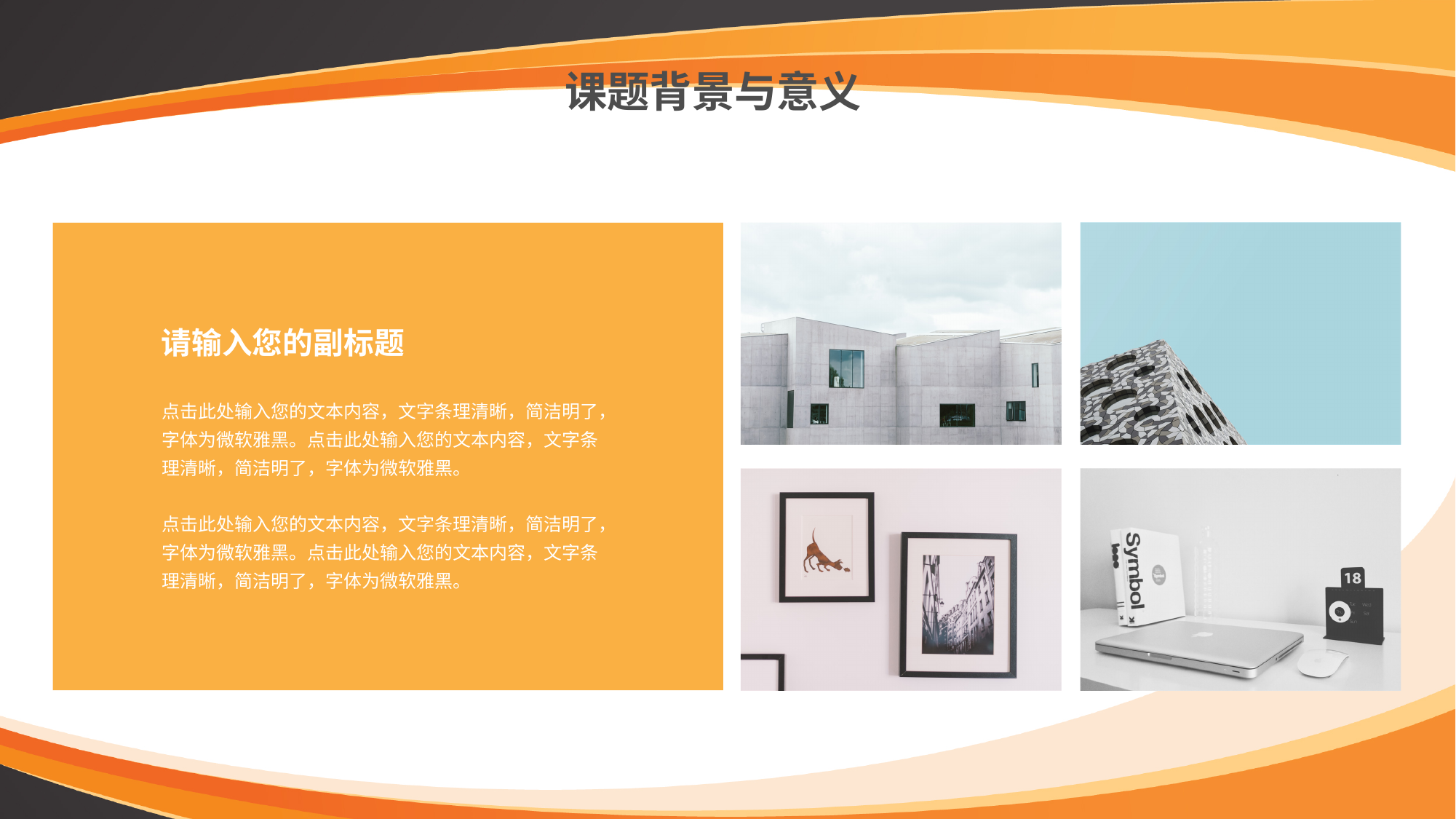

课题背景与意义

请输入您的副标题
点击此处输入您的文本内容，文字条理清晰，简洁明了，字体为微软雅黑。点击此处输入您的文本内容，文字条理清晰，简洁明了，字体为微软雅黑。

点击此处输入您的文本内容，文字条理清晰，简洁明了，字体为微软雅黑。点击此处输入您的文本内容，文字条理清晰，简洁明了，字体为微软雅黑。